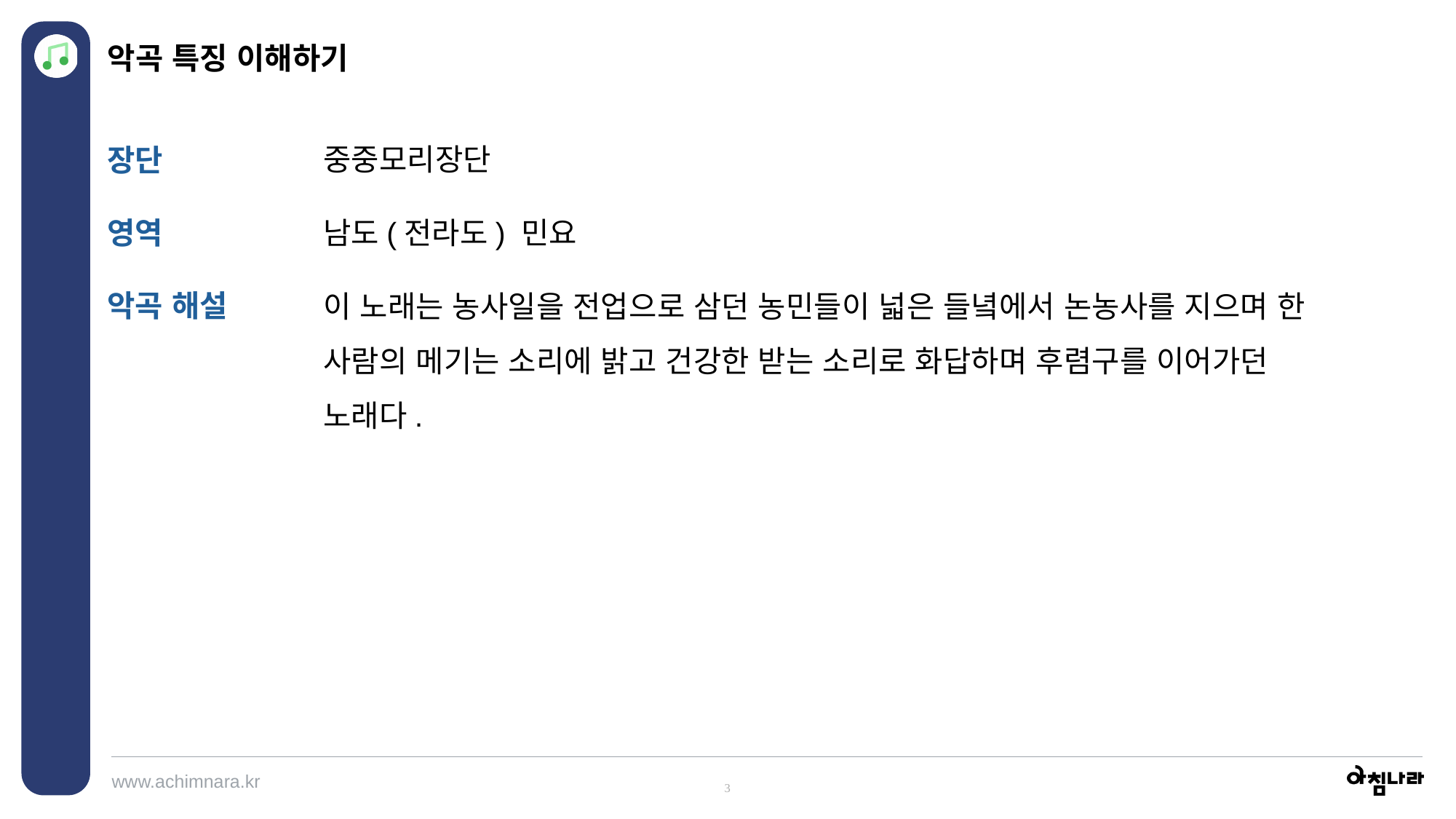

악곡 특징 이해하기
중중모리장단
남도(전라도) 민요
장단
영역
악곡 해설
이 노래는 농사일을 전업으로 삼던 농민들이 넓은 들녘에서 논농사를 지으며 한 사람의 메기는 소리에 밝고 건강한 받는 소리로 화답하며 후렴구를 이어가던 노래다.
3